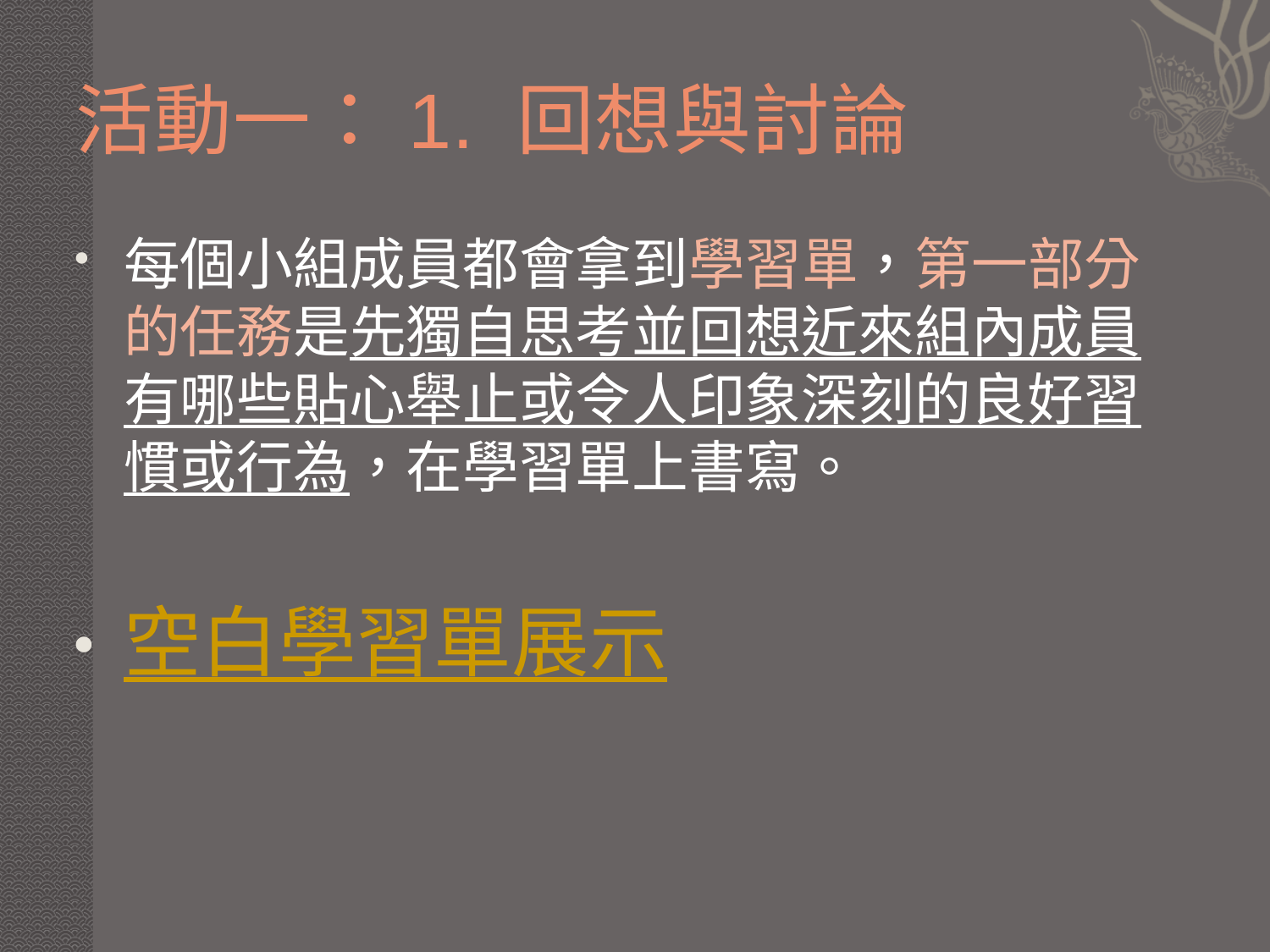

# 活動一：1. 回想與討論
每個小組成員都會拿到學習單，第一部分的任務是先獨自思考並回想近來組內成員有哪些貼心舉止或令人印象深刻的良好習慣或行為，在學習單上書寫。

空白學習單展示